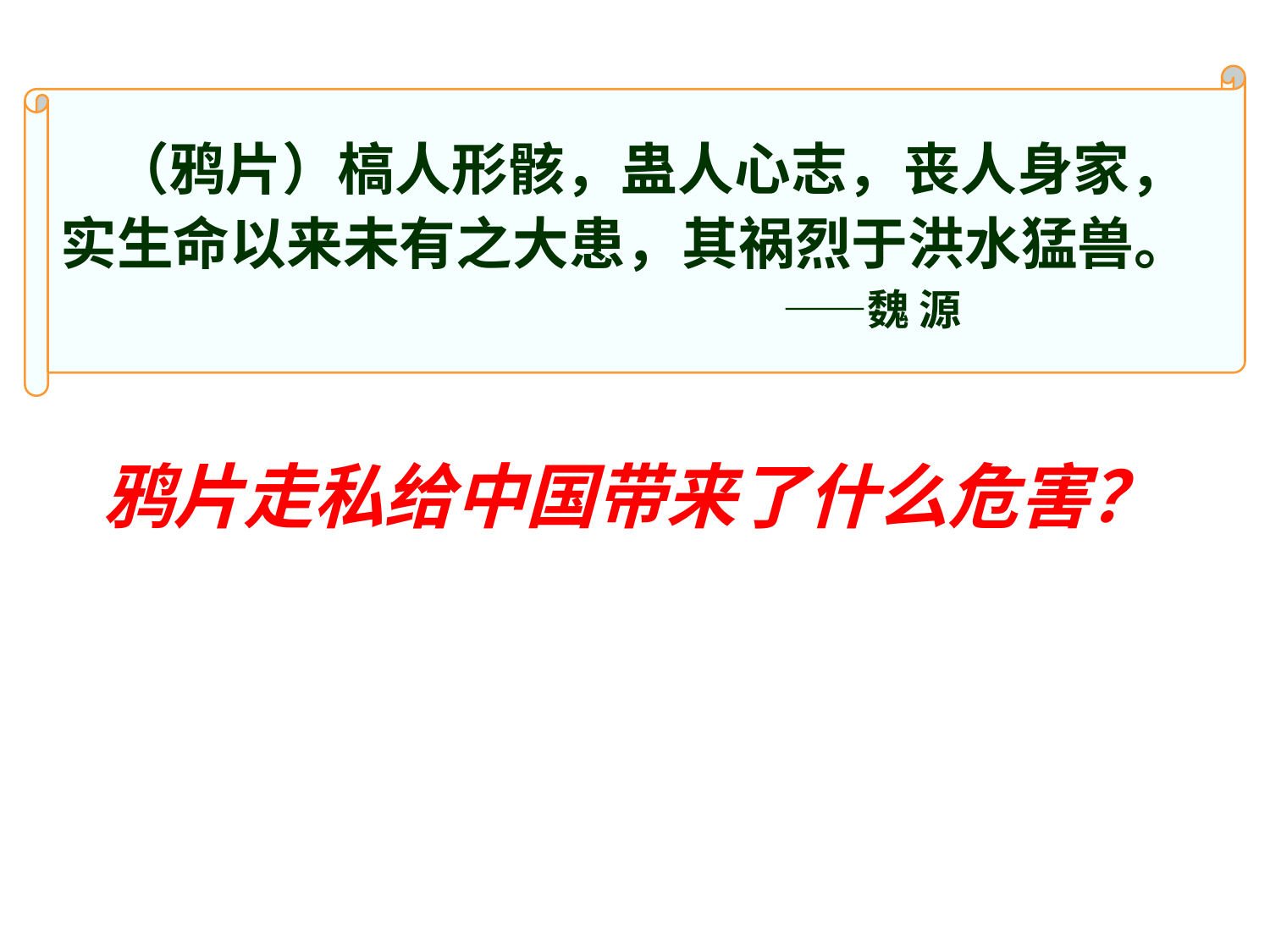

（鸦片）槁人形骸，蛊人心志，丧人身家，
实生命以来未有之大患，其祸烈于洪水猛兽。
　　　　　　　　　　　                ——魏 源
鸦片走私给中国带来了什么危害？